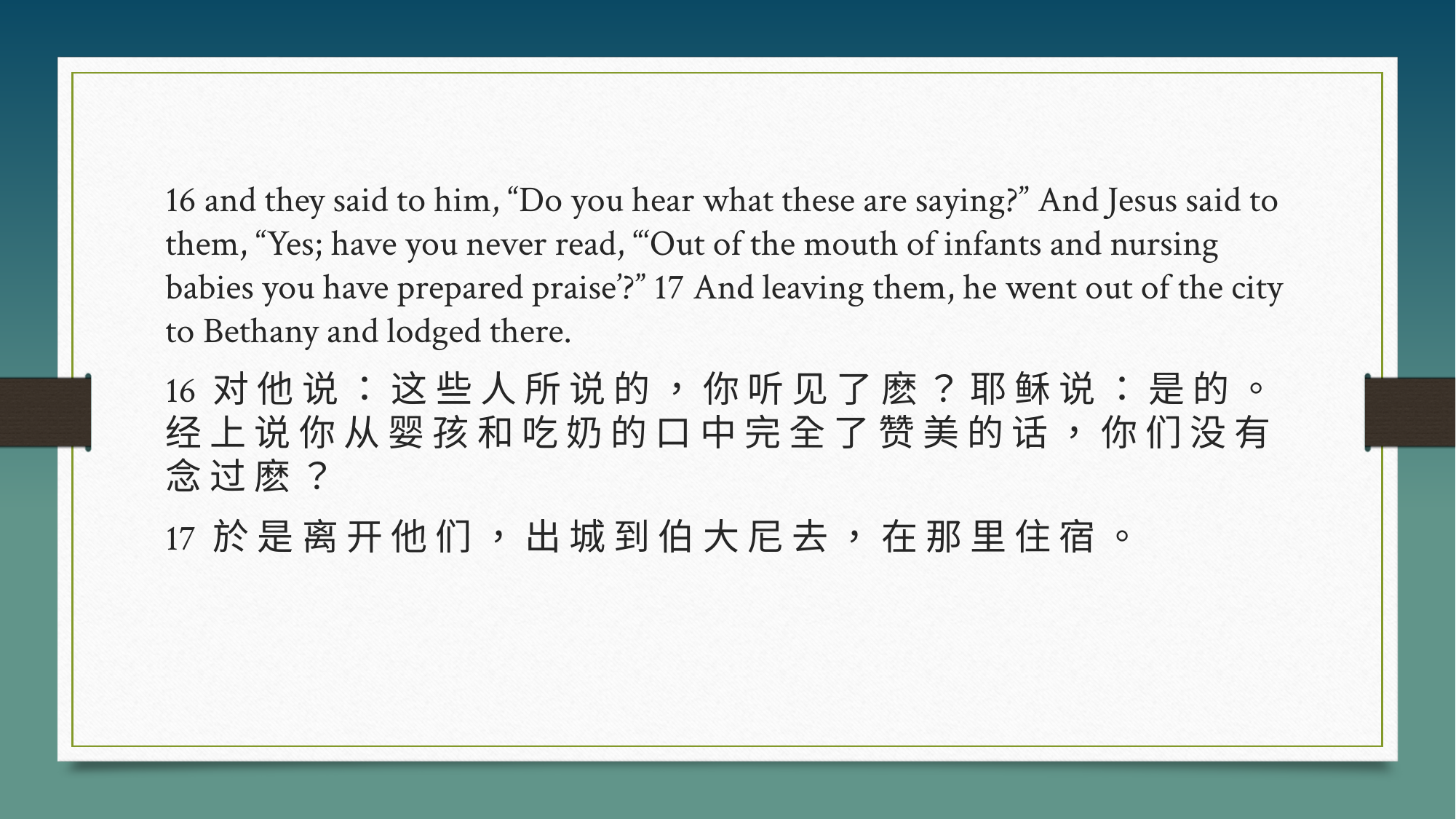

16 and they said to him, “Do you hear what these are saying?” And Jesus said to them, “Yes; have you never read, “‘Out of the mouth of infants and nursing babies you have prepared praise’?” 17 And leaving them, he went out of the city to Bethany and lodged there.
16 对 他 说 ： 这 些 人 所 说 的 ， 你 听 见 了 麽 ？ 耶 稣 说 ： 是 的 。 经 上 说 你 从 婴 孩 和 吃 奶 的 口 中 完 全 了 赞 美 的 话 ， 你 们 没 有 念 过 麽 ？
17 於 是 离 开 他 们 ， 出 城 到 伯 大 尼 去 ， 在 那 里 住 宿 。